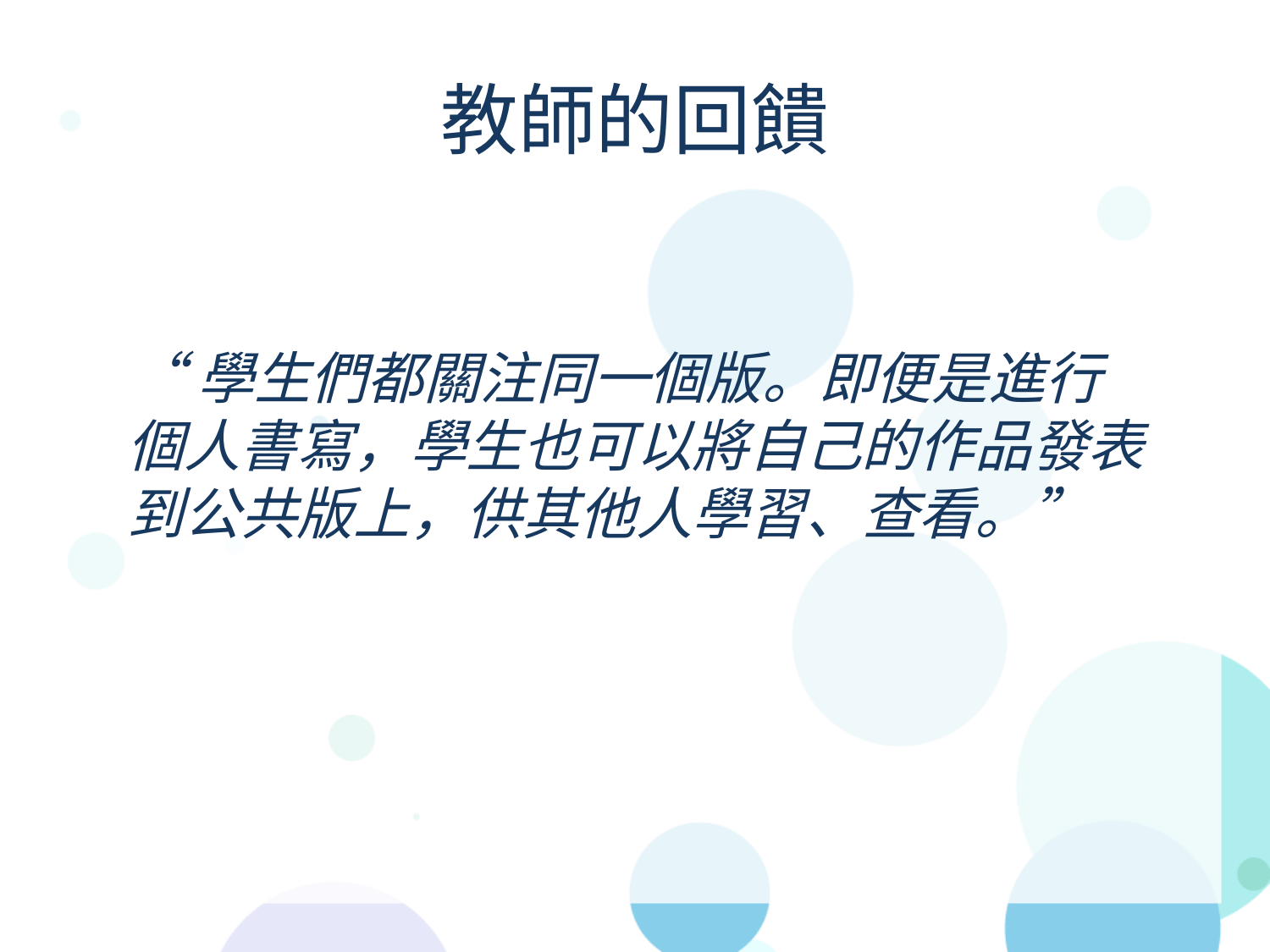

# 教師的回饋
“學生們都關注同一個版。即便是進行個人書寫，學生也可以將自己的作品發表到公共版上，供其他人學習、查看。”